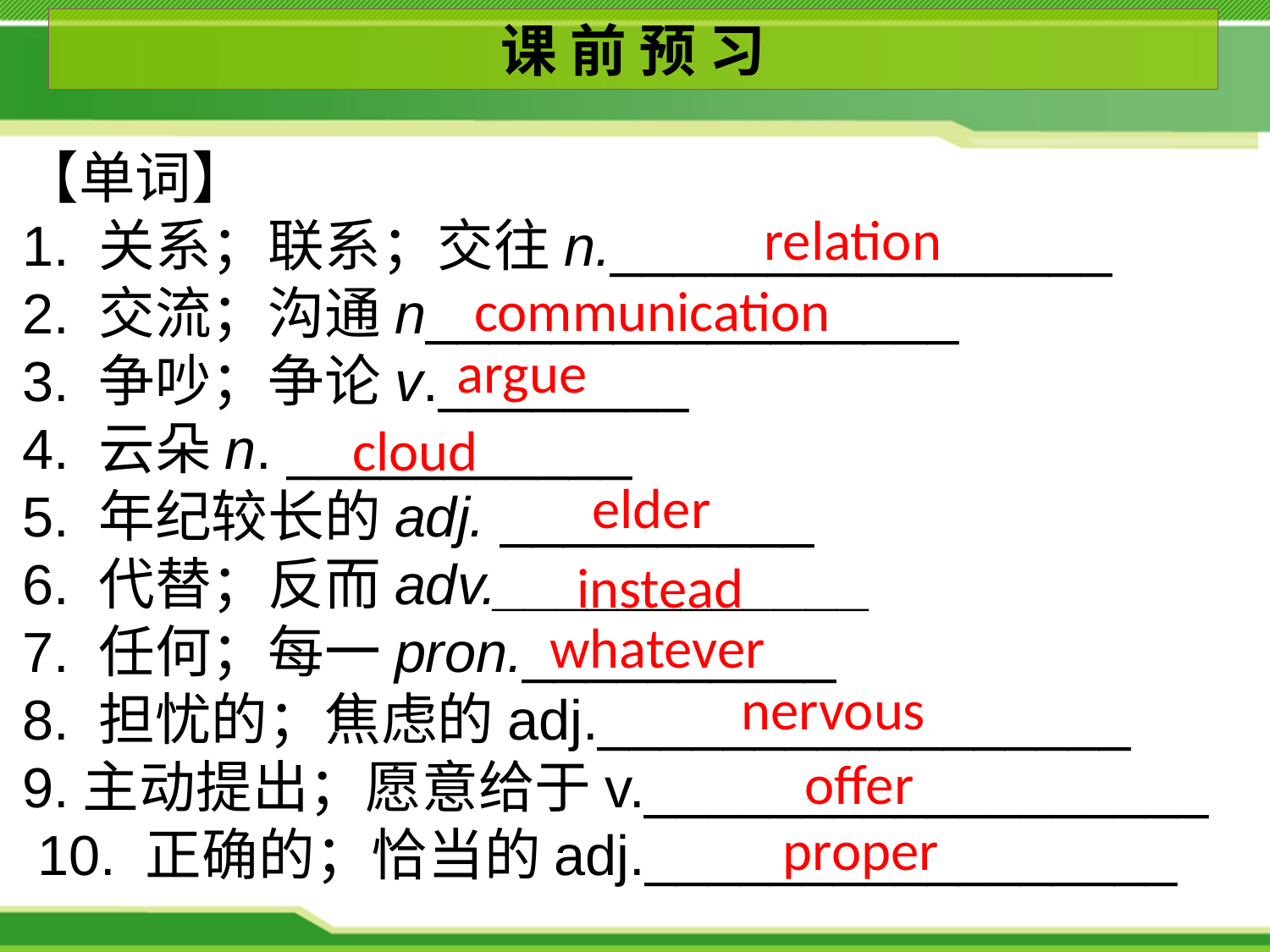

课 前 预 习
【单词】
1. 关系；联系；交往n.________________
2. 交流；沟通n_________________
3. 争吵；争论v.________
4. 云朵n. ___________
5. 年纪较长的adj. __________
6. 代替；反而adv.____________
7. 任何；每一pron.__________
8. 担忧的；焦虑的adj._________________
9.主动提出；愿意给于v.__________________    10. 正确的；恰当的adj._________________
relation
communication
argue
cloud
elder
instead
whatever
nervous
offer
proper